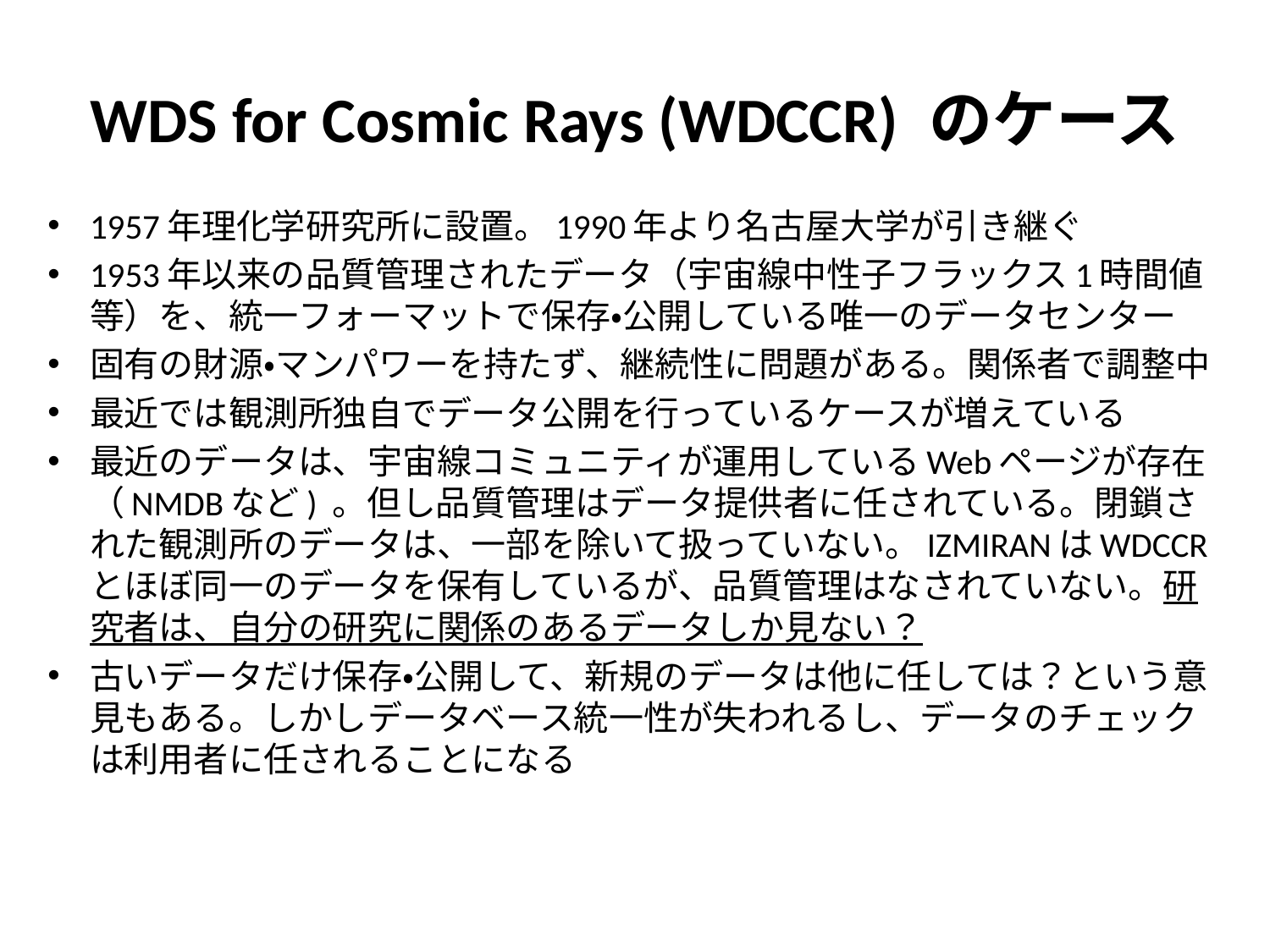

# WDS for Cosmic Rays (WDCCR) のケース
1957年理化学研究所に設置。1990年より名古屋大学が引き継ぐ
1953年以来の品質管理されたデータ（宇宙線中性子フラックス1時間値等）を、統一フォーマットで保存・公開している唯一のデータセンター
固有の財源・マンパワーを持たず、継続性に問題がある。関係者で調整中
最近では観測所独自でデータ公開を行っているケースが増えている
最近のデータは、宇宙線コミュニティが運用しているWebページが存在（NMDBなど) 。但し品質管理はデータ提供者に任されている。閉鎖された観測所のデータは、一部を除いて扱っていない。IZMIRANはWDCCRとほぼ同一のデータを保有しているが、品質管理はなされていない。研究者は、自分の研究に関係のあるデータしか見ない？
古いデータだけ保存・公開して、新規のデータは他に任しては？という意見もある。しかしデータベース統一性が失われるし、データのチェックは利用者に任されることになる